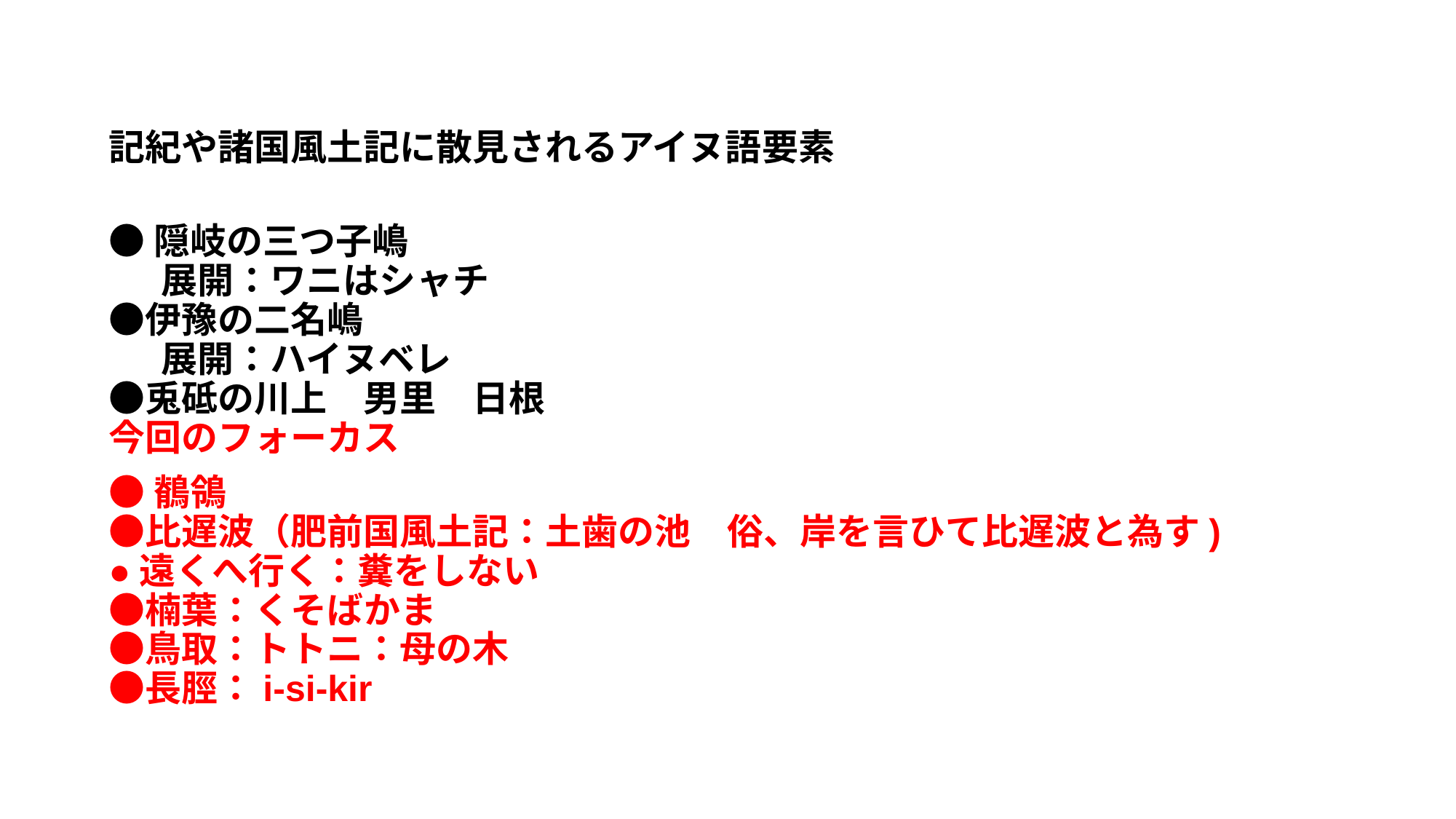

記紀や諸国風土記に散見されるアイヌ語要素
●隠岐の三つ子嶋
  　展開：ワニはシャチ
●伊豫の二名嶋
  　展開：ハイヌベレ
●兎砥の川上　男里　日根
今回のフォーカス
●鶺鴒
●比遅波（肥前国風土記：土歯の池　俗、岸を言ひて比遅波と為す)
●遠くへ行く：糞をしない
●楠葉：くそばかま
●鳥取：トトニ：母の木
●長脛：i-si-kir